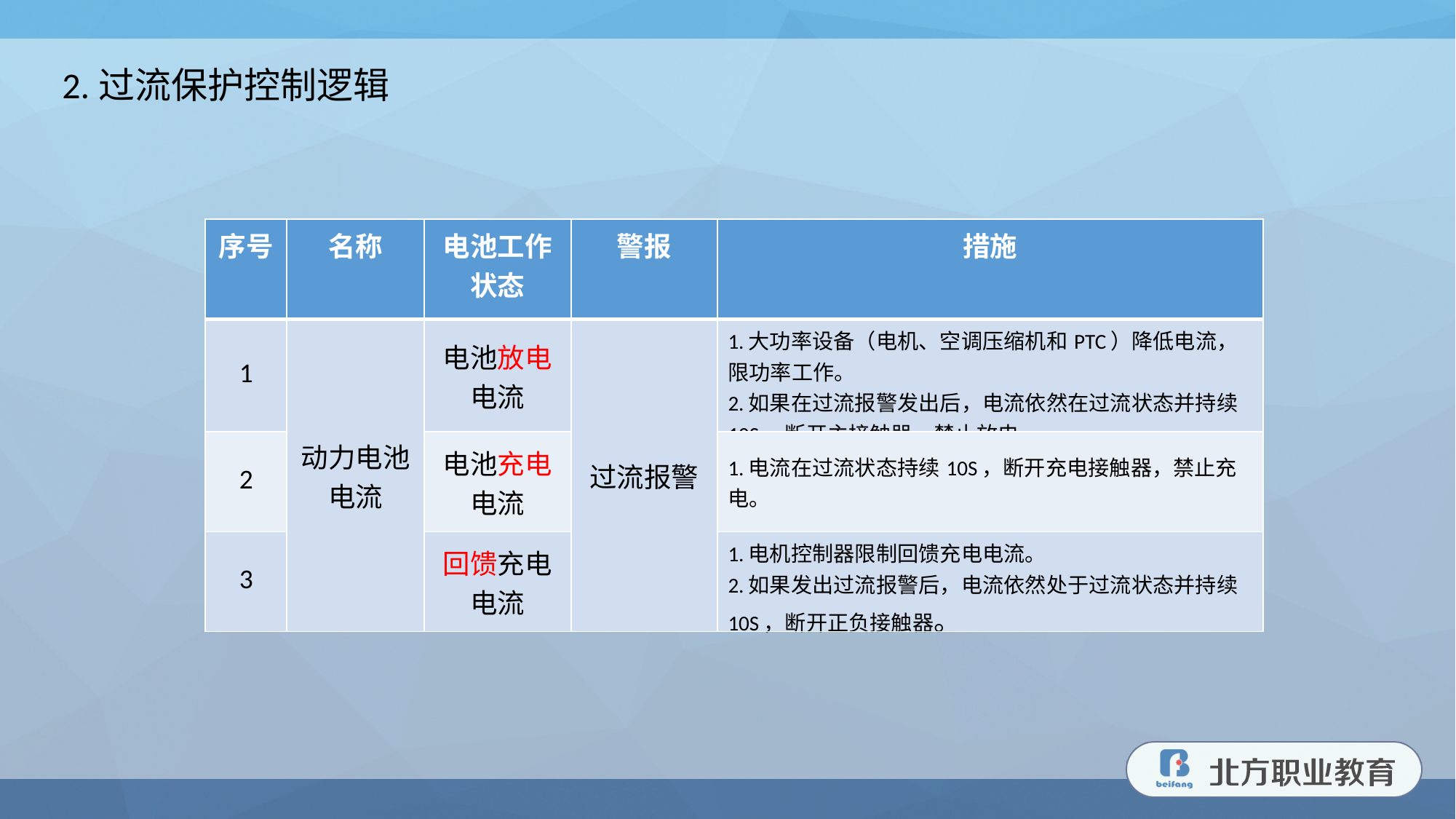

2.过流保护控制逻辑
| 序号 | 名称 | 电池工作状态 | 警报 | 措施 |
| --- | --- | --- | --- | --- |
| 1 | 动力电池电流 | 电池放电电流 | 过流报警 | 1.大功率设备（电机、空调压缩机和PTC）降低电流，限功率工作。 2.如果在过流报警发出后，电流依然在过流状态并持续10S，断开主接触器，禁止放电。 |
| 2 |  | 电池充电电流 |  | 1.电流在过流状态持续10S，断开充电接触器，禁止充电。 |
| 3 |  | 回馈充电电流 |  | 1.电机控制器限制回馈充电电流。 2.如果发出过流报警后，电流依然处于过流状态并持续10S，断开正负接触器。 |